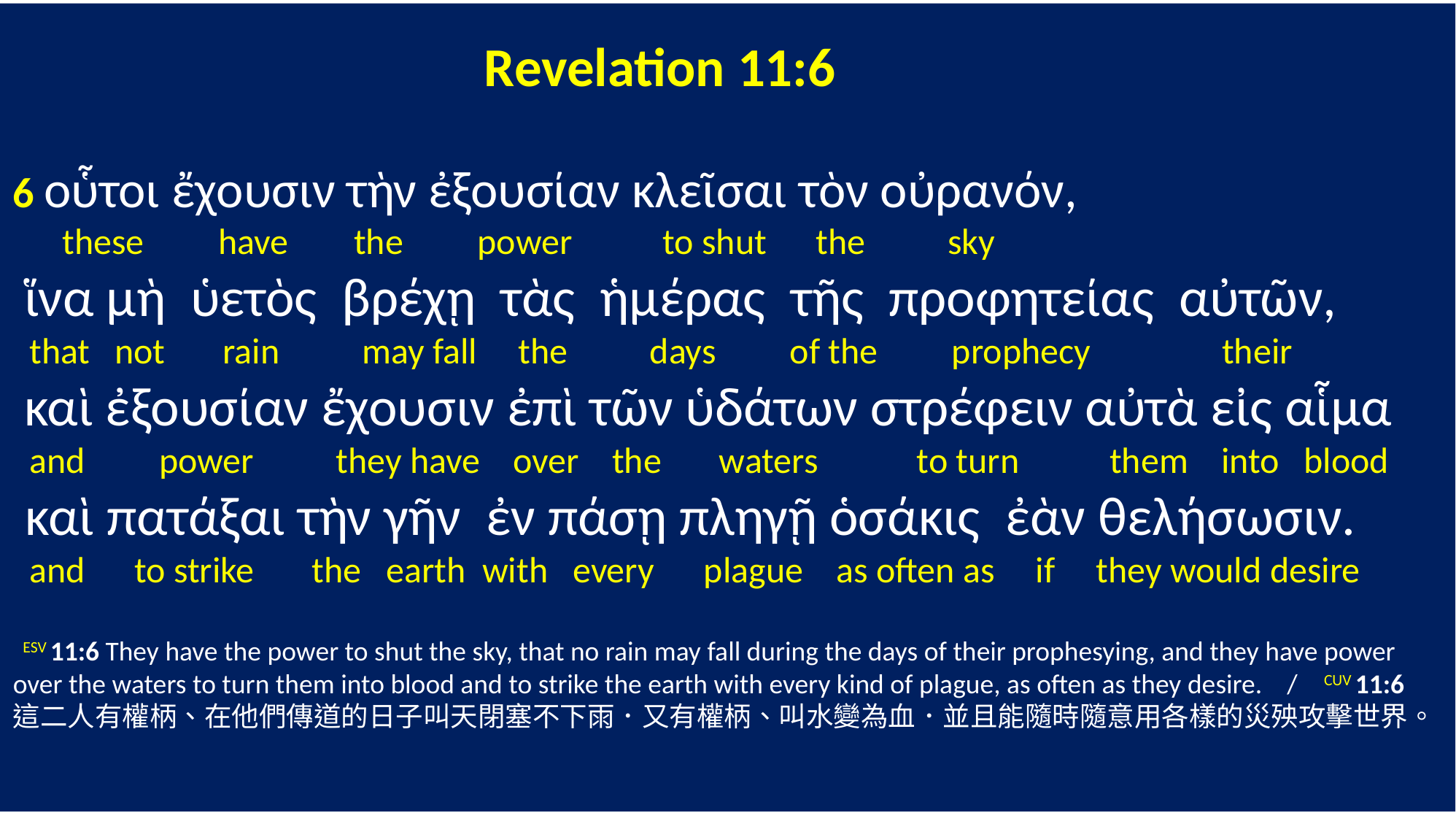

Revelation 11:6

6 οὗτοι ἔχουσιν τὴν ἐξουσίαν κλεῖσαι τὸν οὐρανόν,
      these         have        the         power           to shut      the          sky
 ἵνα μὴ  ὑετὸς  βρέχῃ  τὰς  ἡμέρας  τῆς  προφητείας  αὐτῶν,
  that   not       rain          may fall     the          days         of the         prophecy                their
 καὶ ἐξουσίαν ἔχουσιν ἐπὶ τῶν ὑδάτων στρέφειν αὐτὰ εἰς αἷμα
  and         power          they have    over    the       waters            to turn           them    into   blood
 καὶ πατάξαι τὴν γῆν  ἐν πάσῃ πληγῇ ὁσάκις  ἐὰν θελήσωσιν.
  and      to strike       the   earth  with   every      plague    as often as     if     they would desire

  ESV 11:6 They have the power to shut the sky, that no rain may fall during the days of their prophesying, and they have power over the waters to turn them into blood and to strike the earth with every kind of plague, as often as they desire.    /    CUV 11:6 這二人有權柄、在他們傳道的日子叫天閉塞不下雨．又有權柄、叫水變為血．並且能隨時隨意用各樣的災殃攻擊世界。